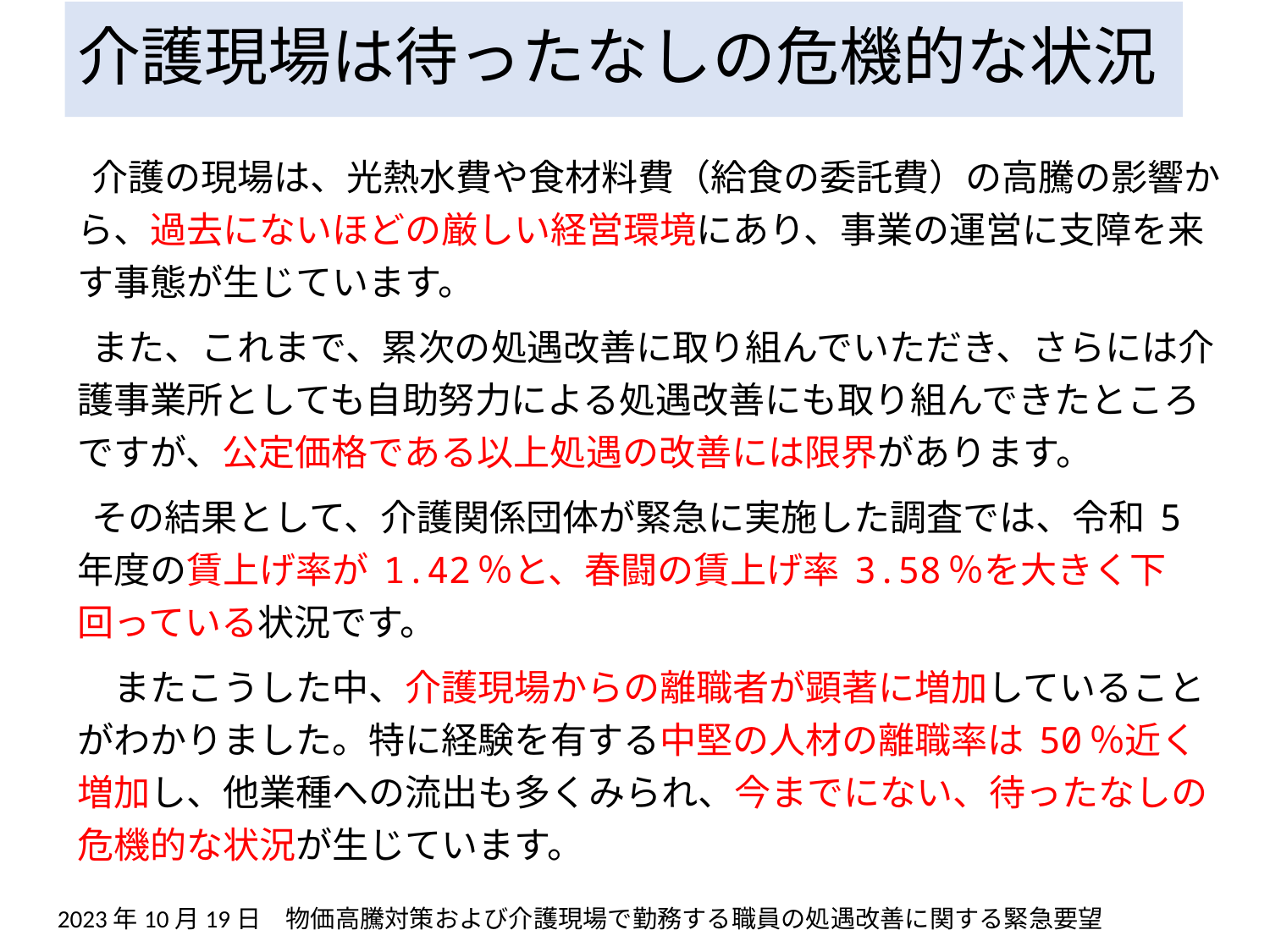

# 介護現場は待ったなしの危機的な状況
 介護の現場は、光熱水費や食材料費（給食の委託費）の高騰の影響から、過去にないほどの厳しい経営環境にあり、事業の運営に支障を来す事態が生じています。
 また、これまで、累次の処遇改善に取り組んでいただき、さらには介護事業所としても自助努力による処遇改善にも取り組んできたところですが、公定価格である以上処遇の改善には限界があります。
 その結果として、介護関係団体が緊急に実施した調査では、令和 5 年度の賃上げ率が 1.42％と、春闘の賃上げ率 3.58％を⼤きく下回っている状況です。
　またこうした中、介護現場からの離職者が顕著に増加していることがわかりました。特に経験を有する中堅の人材の離職率は 50％近く増加し、他業種への流出も多くみられ、今までにない、待ったなしの危機的な状況が生じています。
2023年10月19日　物価高騰対策および介護現場で勤務する職員の処遇改善に関する緊急要望